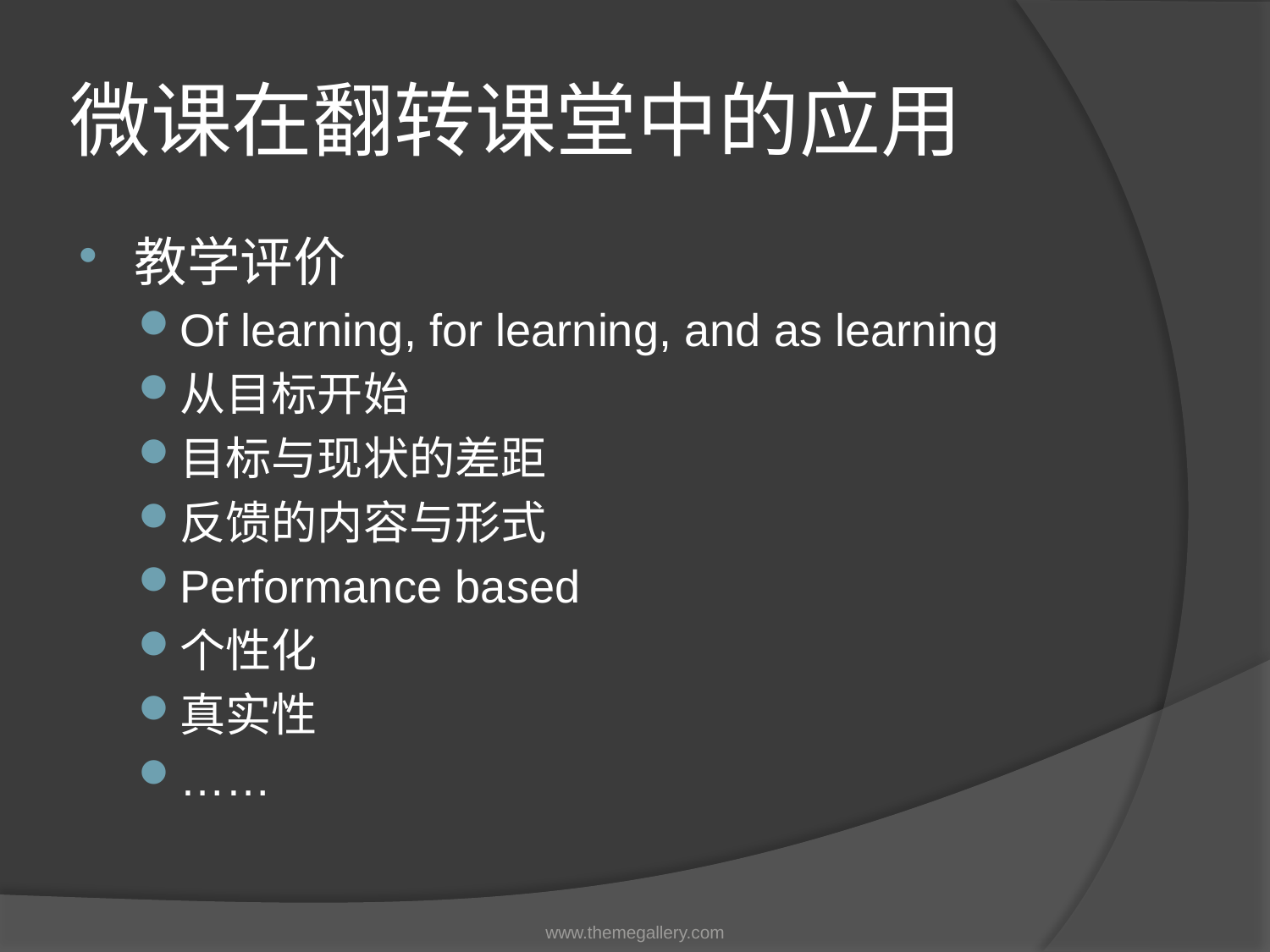

# 微课在翻转课堂中的应用
教学评价
Of learning, for learning, and as learning
从目标开始
目标与现状的差距
反馈的内容与形式
Performance based
个性化
真实性
……
www.themegallery.com